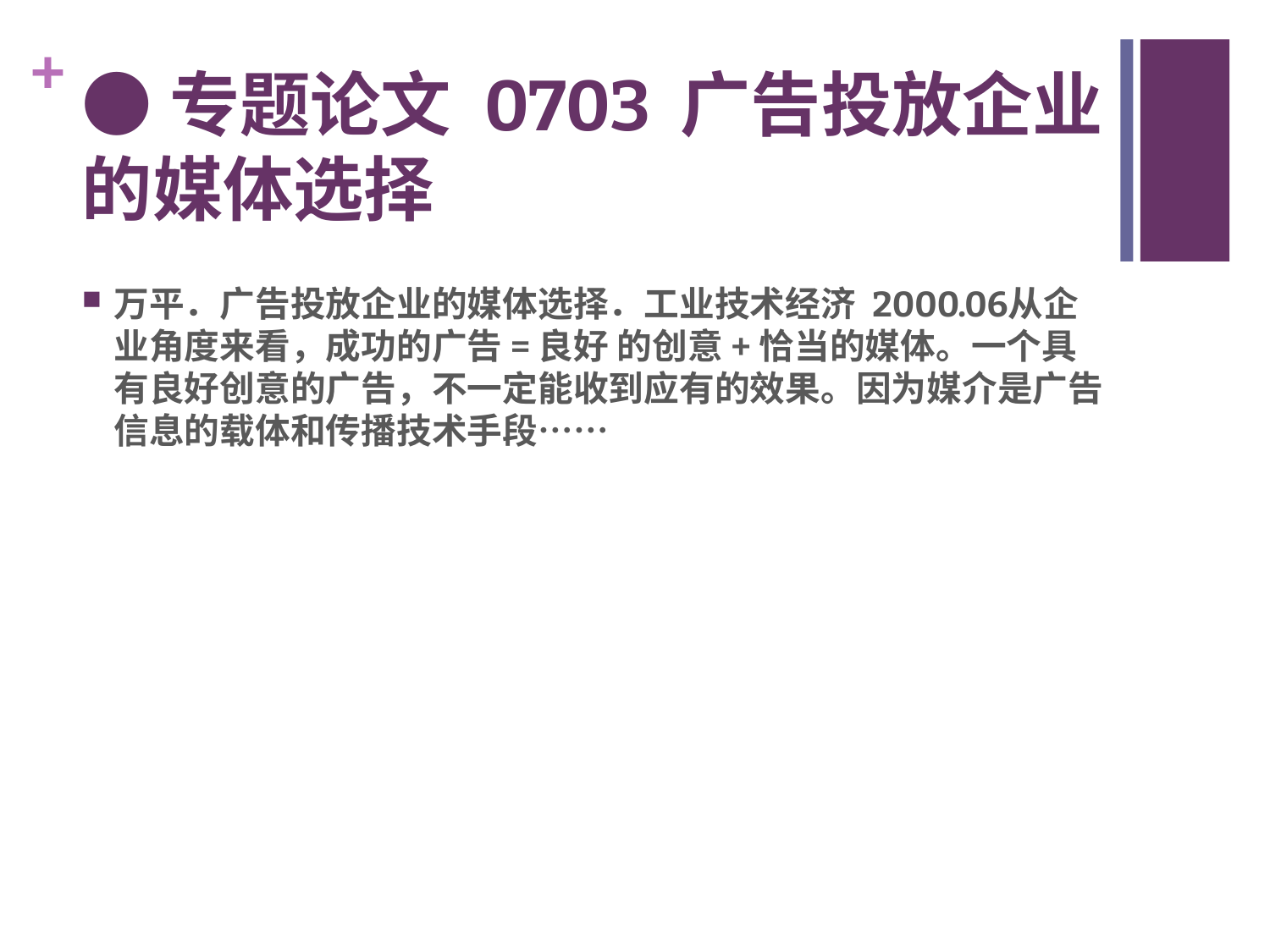

# ●专题论文 0703 广告投放企业的媒体选择
万平．广告投放企业的媒体选择．工业技术经济 2000.06
从企业角度来看，成功的广告=良好 的创意+恰当的媒体。一个具有良好创意的广告，不一定能收到应有的效果。因为媒介是广告信息的载体和传播技术手段……